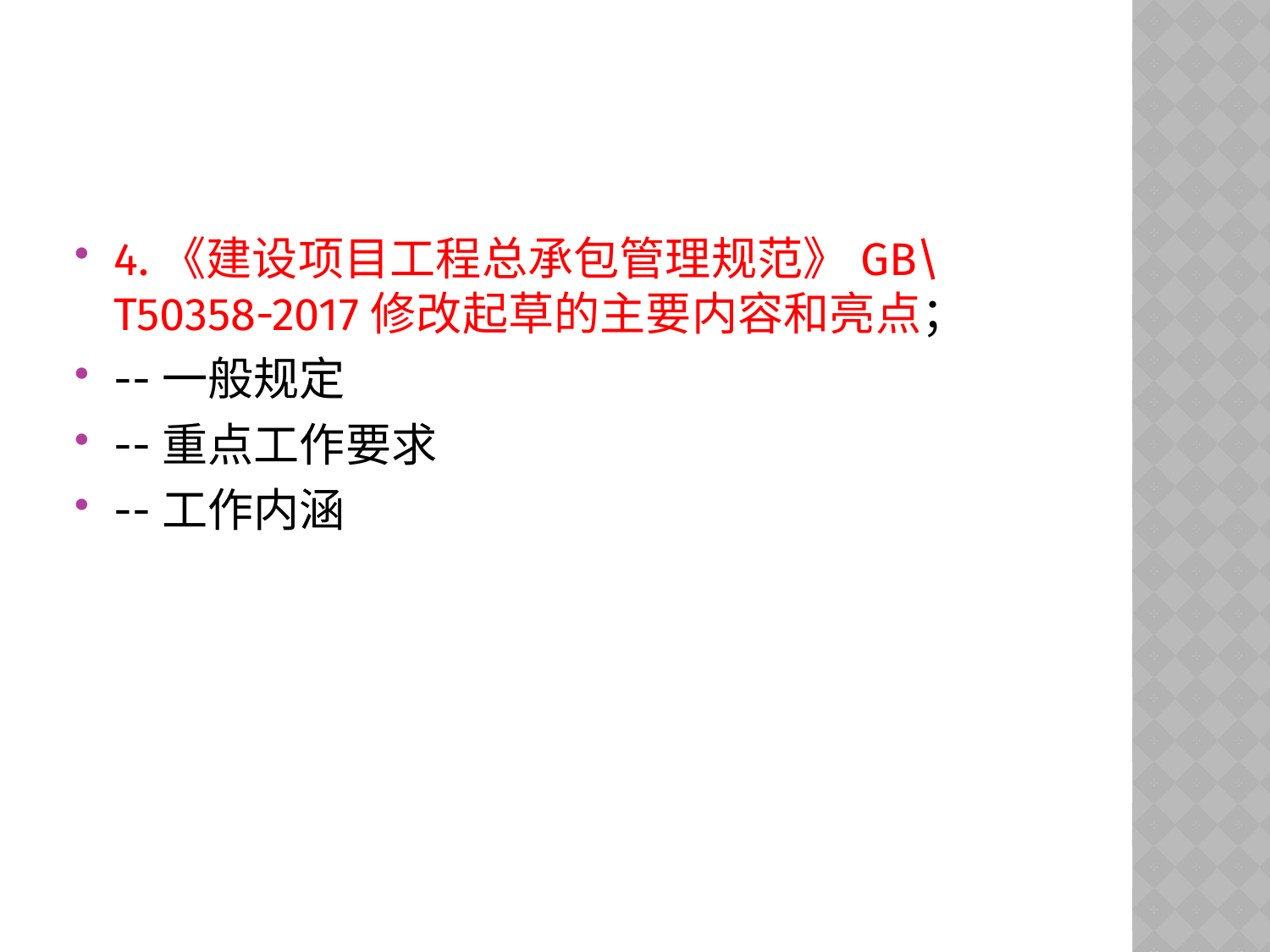

#
4.《建设项目工程总承包管理规范》GB\T50358-2017修改起草的主要内容和亮点；
--一般规定
--重点工作要求
--工作内涵